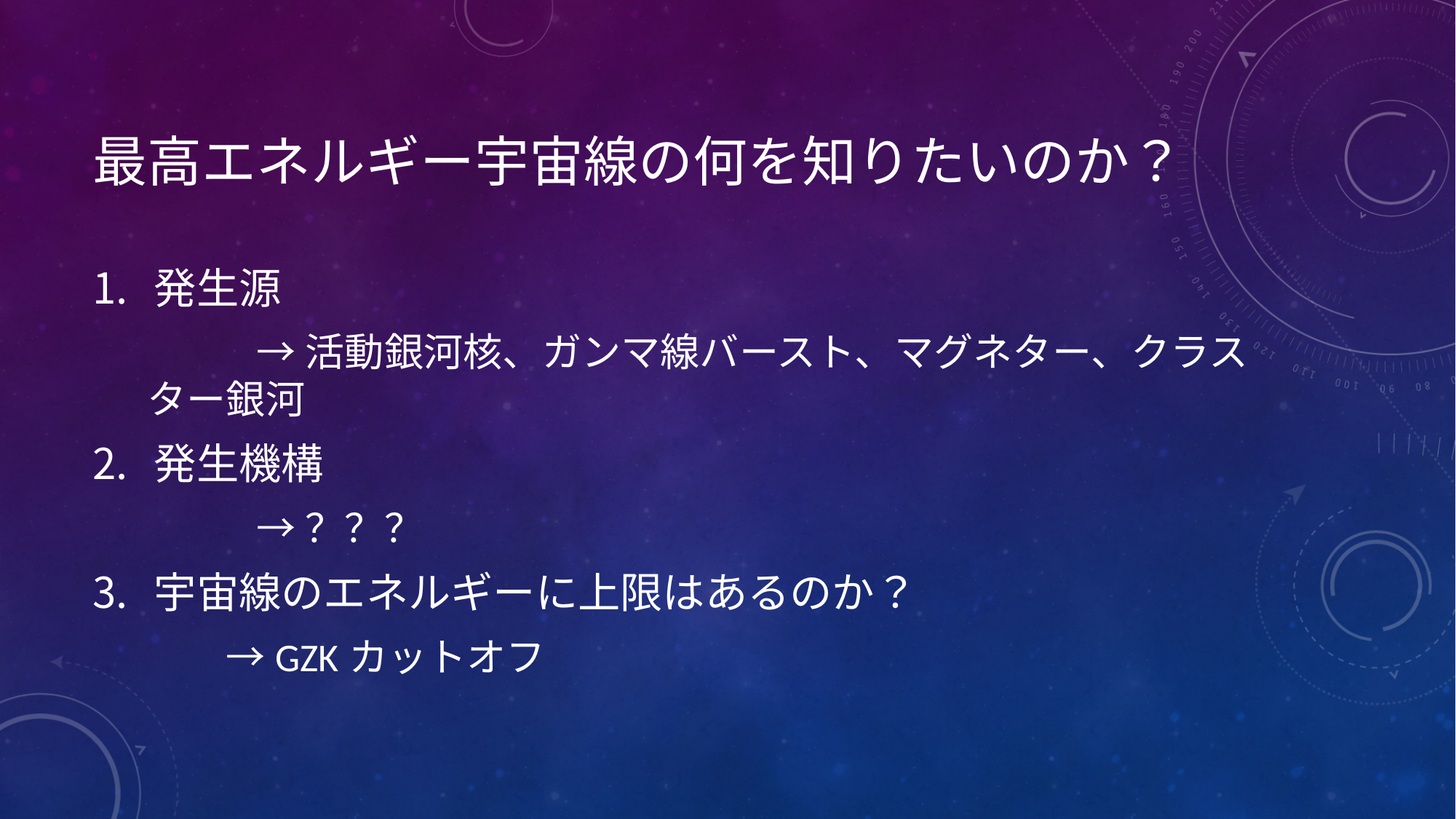

# 最高エネルギー宇宙線の何を知りたいのか？
発生源
	→活動銀河核、ガンマ線バースト、マグネター、クラスター銀河
発生機構
	→？？？
宇宙線のエネルギーに上限はあるのか？
　　→GZKカットオフ